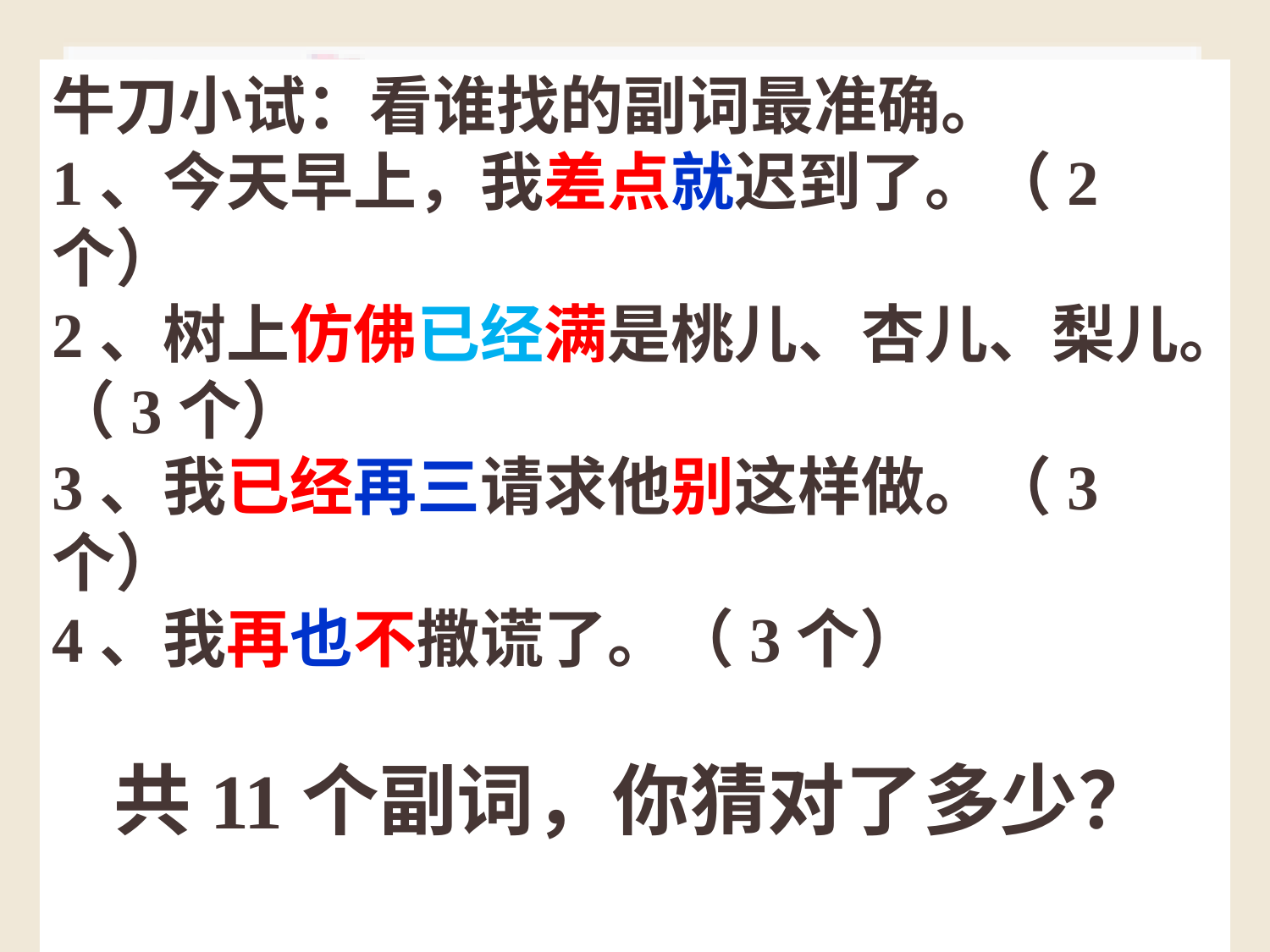

牛刀小试：看谁找的副词最准确。
1、今天早上，我差点就迟到了。（2个）
2、树上仿佛已经满是桃儿、杏儿、梨儿。（3个）
3、我已经再三请求他别这样做。（3个）
4、我再也不撒谎了。（3个）

共11个副词，你猜对了多少？